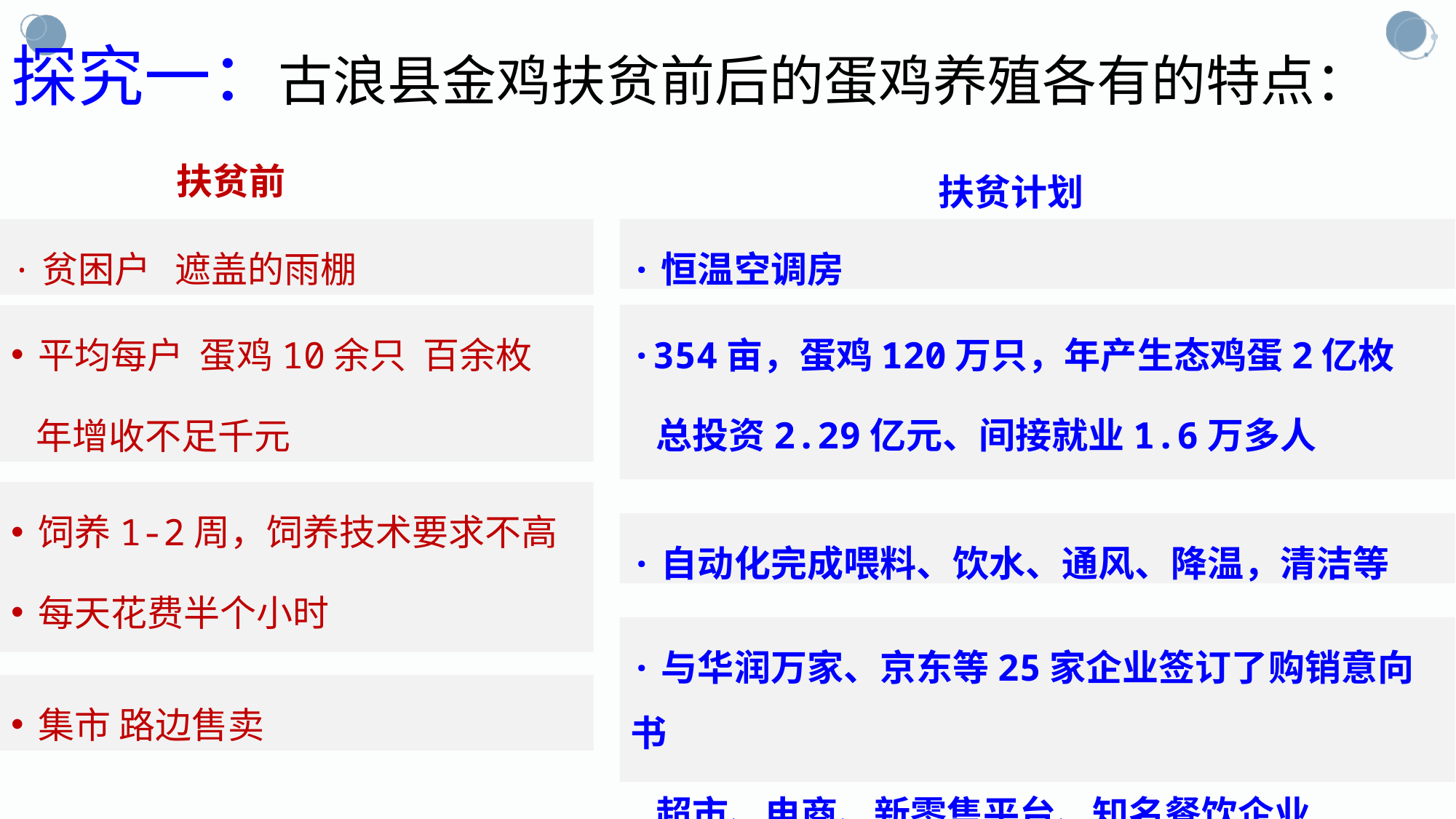

探究一：古浪县金鸡扶贫前后的蛋鸡养殖各有的特点：
扶贫前
扶贫计划
·恒温空调房
·贫困户   遮盖的雨棚

·354亩，蛋鸡120万只，年产生态鸡蛋2亿枚
  总投资2.29亿元、间接就业1.6万多人

平均每户  蛋鸡10余只  百余枚
  年增收不足千元

饲养1-2周，饲养技术要求不高
每天花费半个小时

·自动化完成喂料、饮水、通风、降温，清洁等
·与华润万家、京东等25家企业签订了购销意向书
  超市、电商、新零售平台、知名餐饮企业
集市 路边售卖